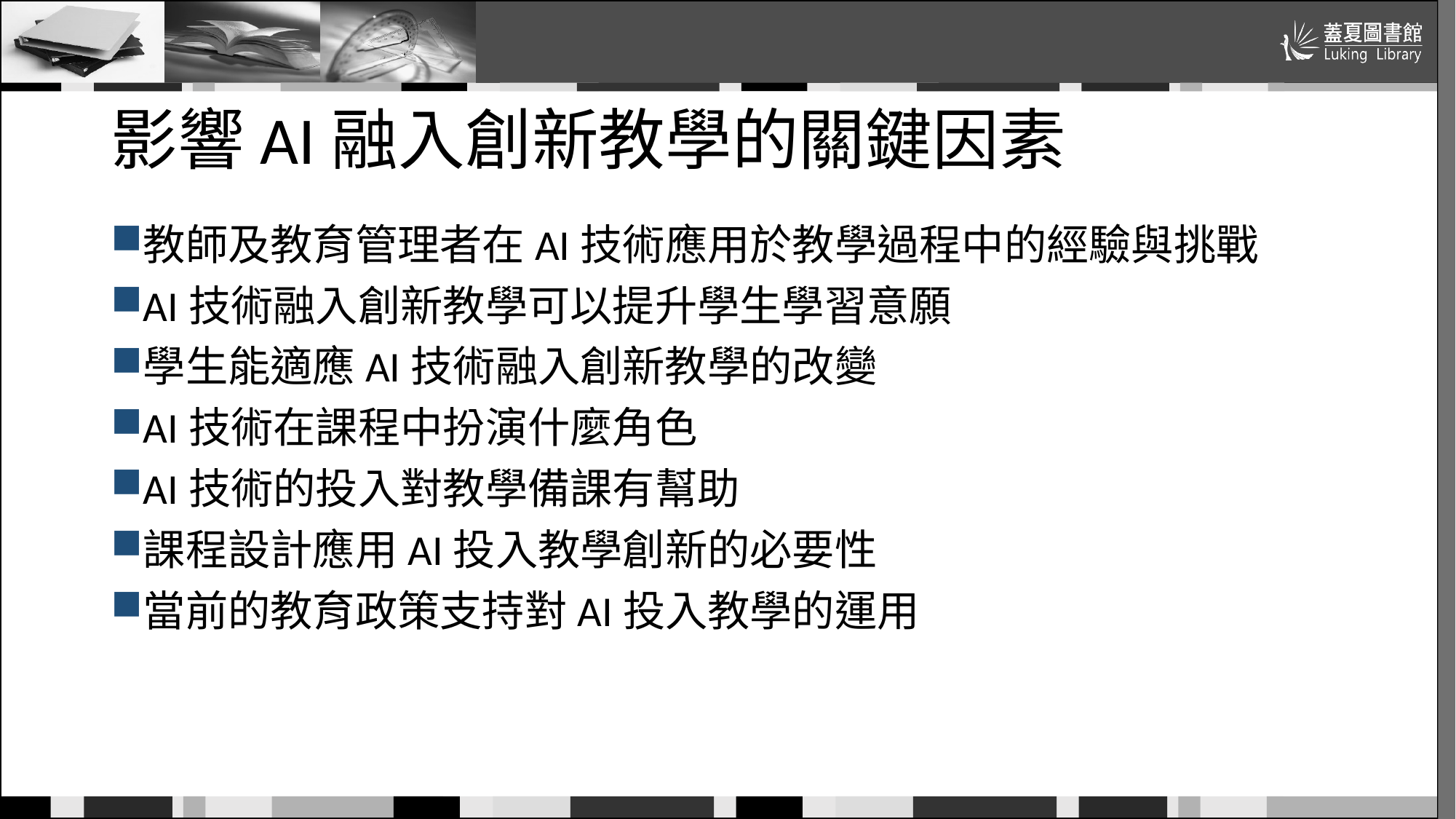

# 影響AI融入創新教學的關鍵因素
教師及教育管理者在AI技術應用於教學過程中的經驗與挑戰
AI技術融入創新教學可以提升學生學習意願
學生能適應AI技術融入創新教學的改變
AI技術在課程中扮演什麼角色
AI技術的投入對教學備課有幫助
課程設計應用AI投入教學創新的必要性
當前的教育政策支持對AI投入教學的運用